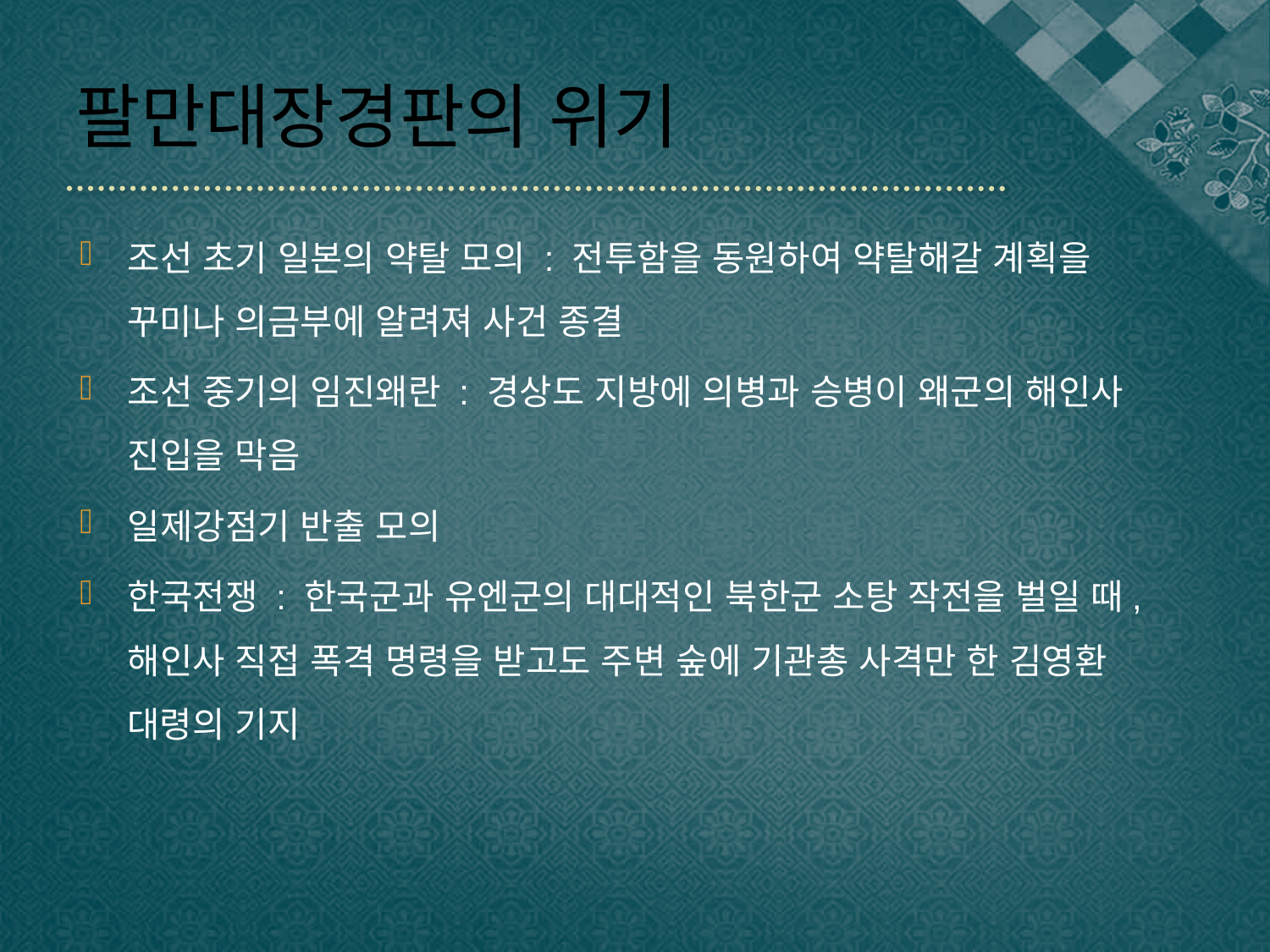

# 팔만대장경판의 위기
조선 초기 일본의 약탈 모의 : 전투함을 동원하여 약탈해갈 계획을 꾸미나 의금부에 알려져 사건 종결
조선 중기의 임진왜란 : 경상도 지방에 의병과 승병이 왜군의 해인사 진입을 막음
일제강점기 반출 모의
한국전쟁 : 한국군과 유엔군의 대대적인 북한군 소탕 작전을 벌일 때, 해인사 직접 폭격 명령을 받고도 주변 숲에 기관총 사격만 한 김영환 대령의 기지